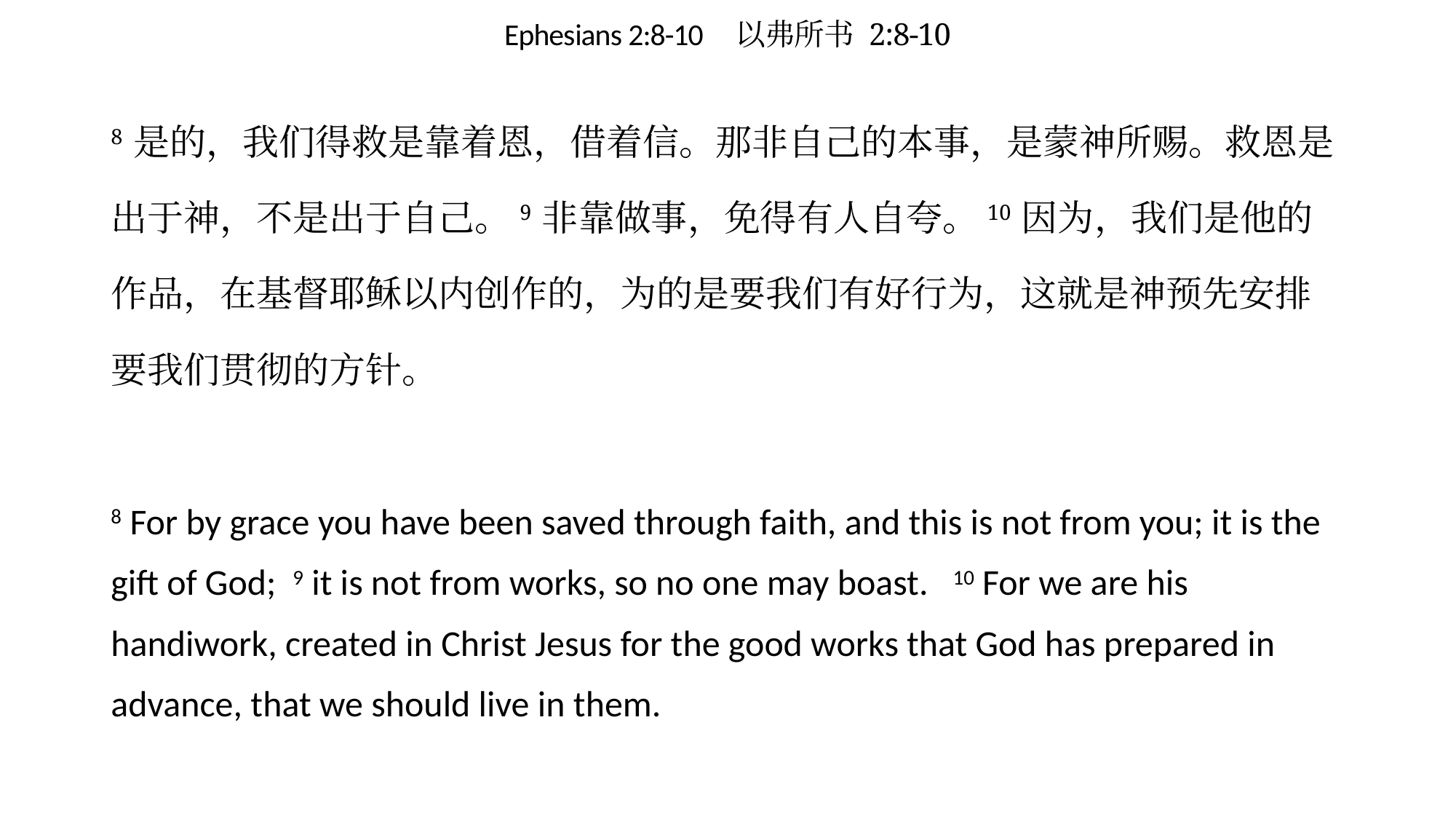

# Ephesians 2:8-10    以弗所书 2:8-10
8 是的，我们得救是靠着恩，借着信。那非自己的本事，是蒙神所赐。救恩是出于神，不是出于自己。9 非靠做事，免得有人自夸。10 因为，我们是他的作品，在基督耶稣以内创作的，为的是要我们有好行为，这就是神预先安排要我们贯彻的方针。

8 For by grace you have been saved through faith, and this is not from you; it is the gift of God;  9 it is not from works, so no one may boast.   10 For we are his handiwork, created in Christ Jesus for the good works that God has prepared in advance, that we should live in them.